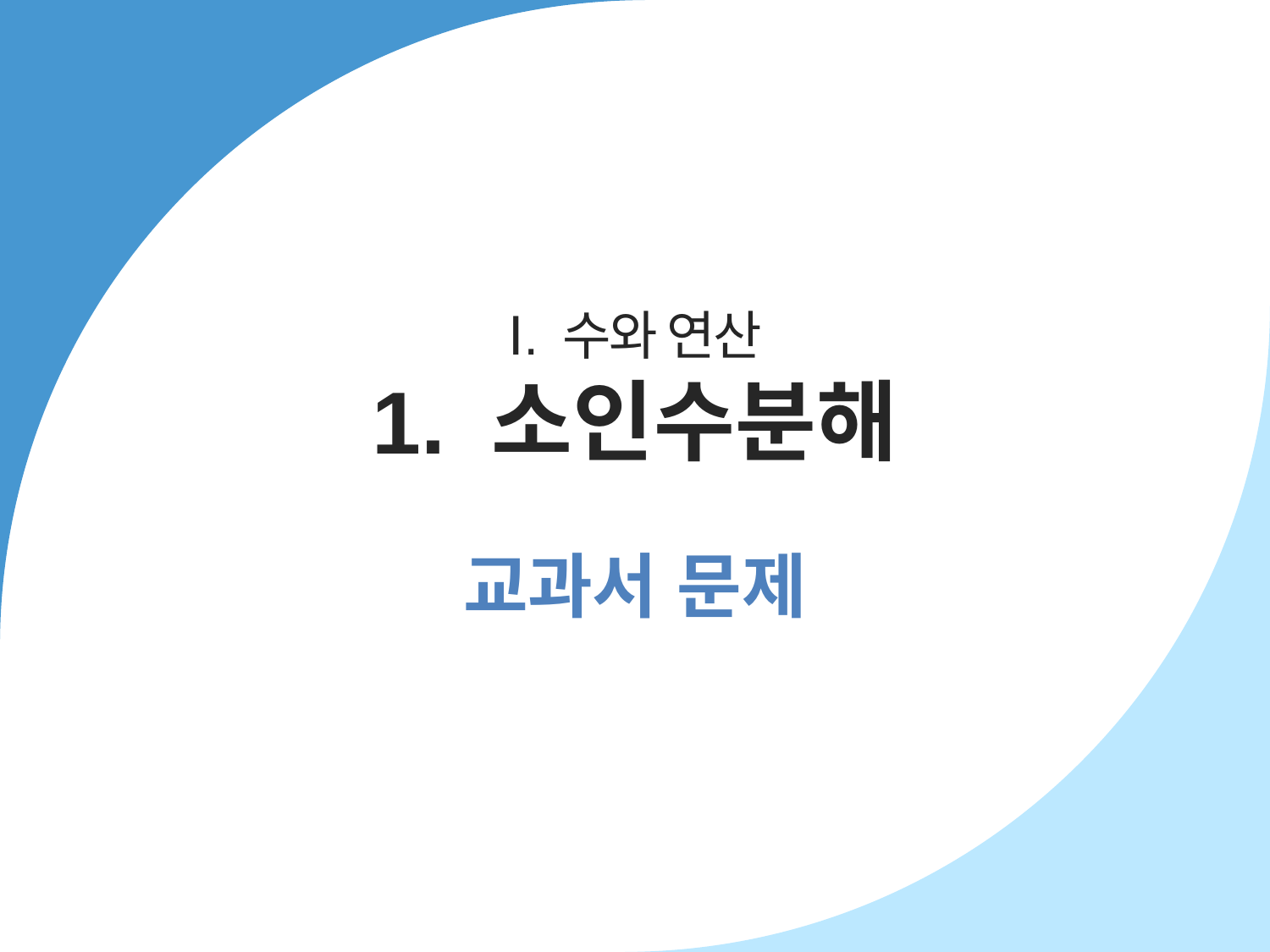

Ⅰ. 수와 연산
1. 소인수분해
교과서 문제